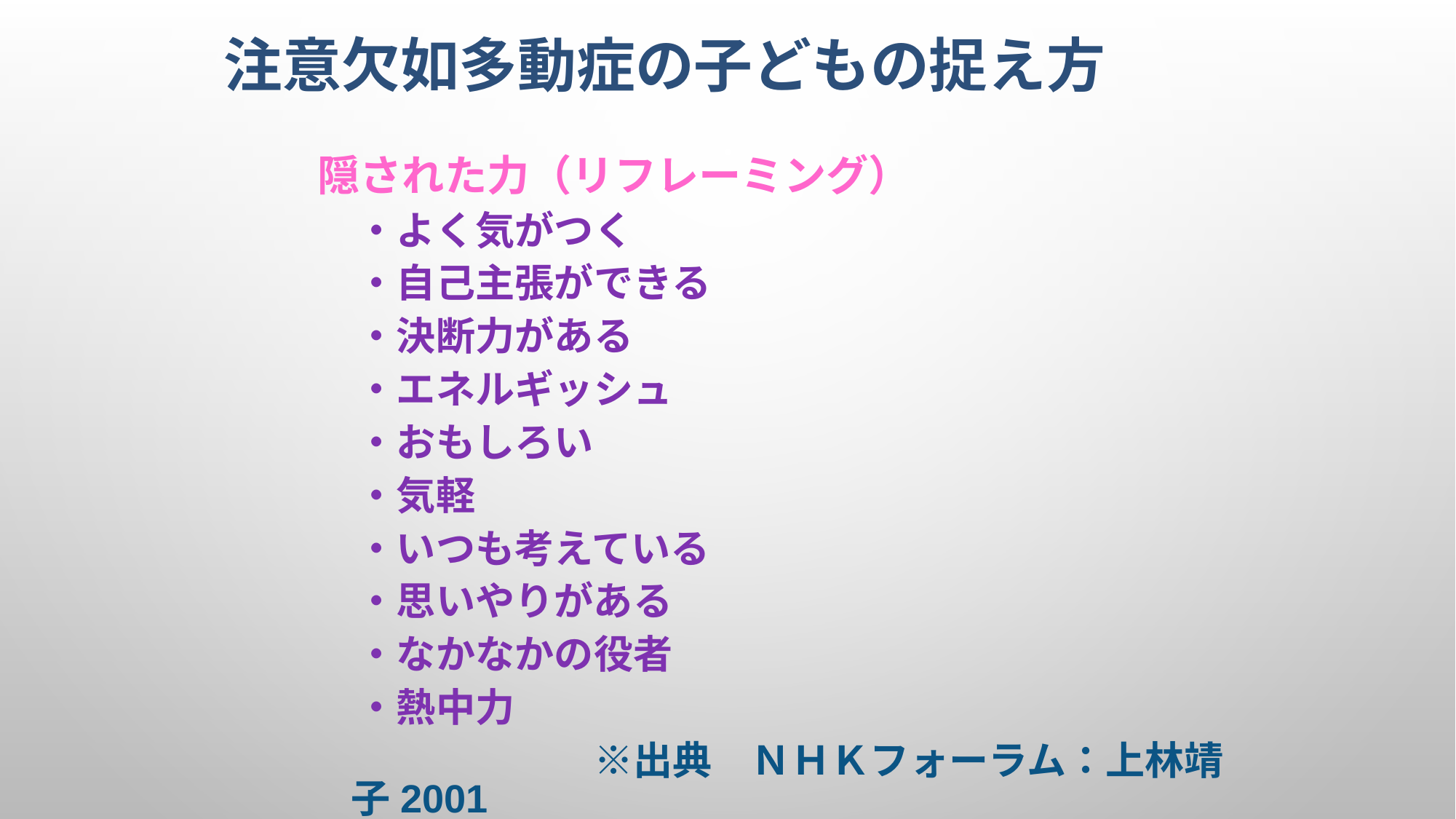

# 注意欠如多動症の子どもの捉え方
隠された力（リフレーミング）
　・よく気がつく
　・自己主張ができる
　・決断力がある
　・エネルギッシュ
　・おもしろい
　・気軽
　・いつも考えている
　・思いやりがある
　・なかなかの役者
　・熱中力
　　　　　　　※出典　ＮＨＫフォーラム：上林靖子2001